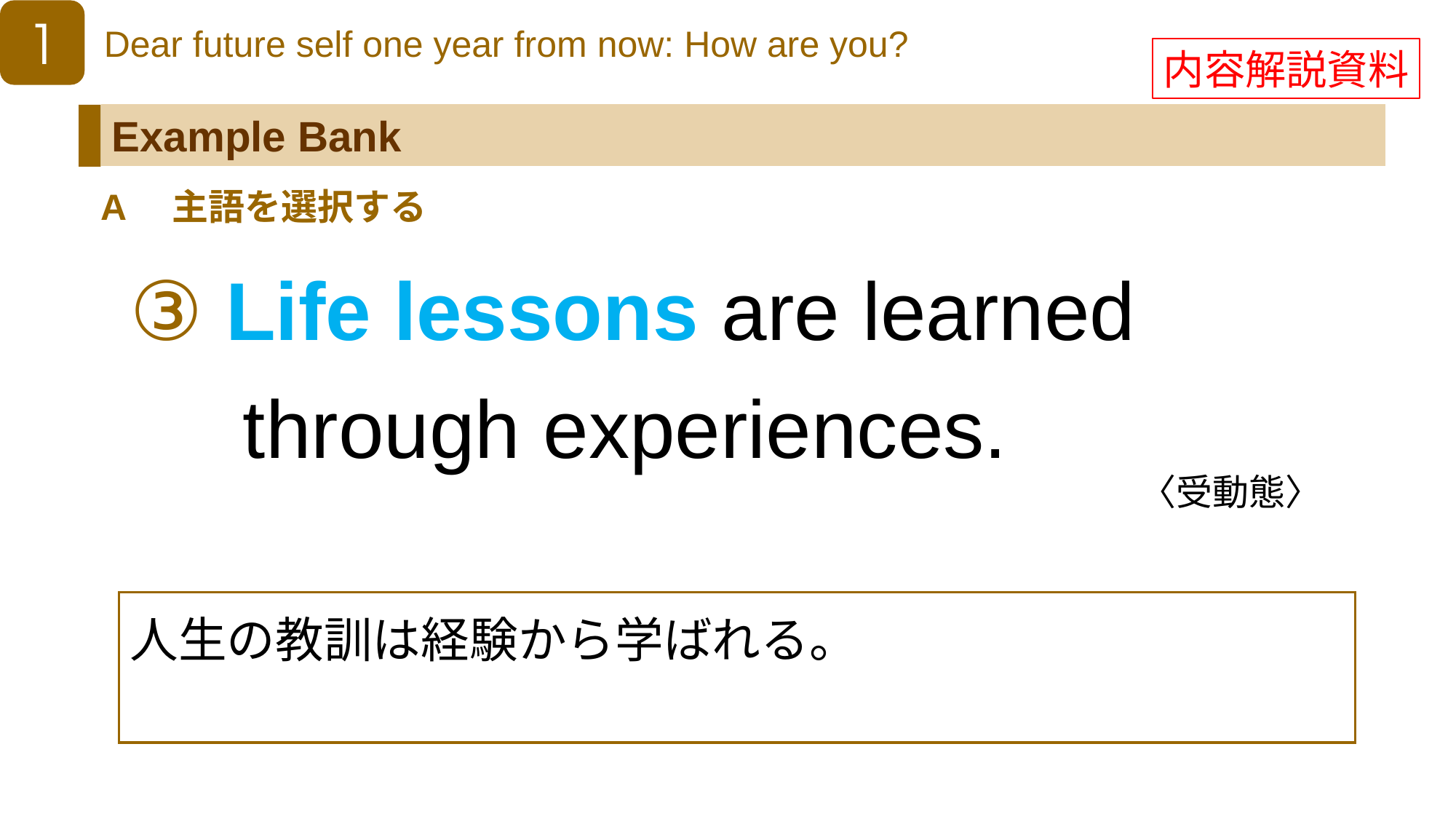

内容解説資料
A　主語を選択する
③ Life lessons are learned
     through experiences.
〈受動態〉
人生の教訓は経験から学ばれる。